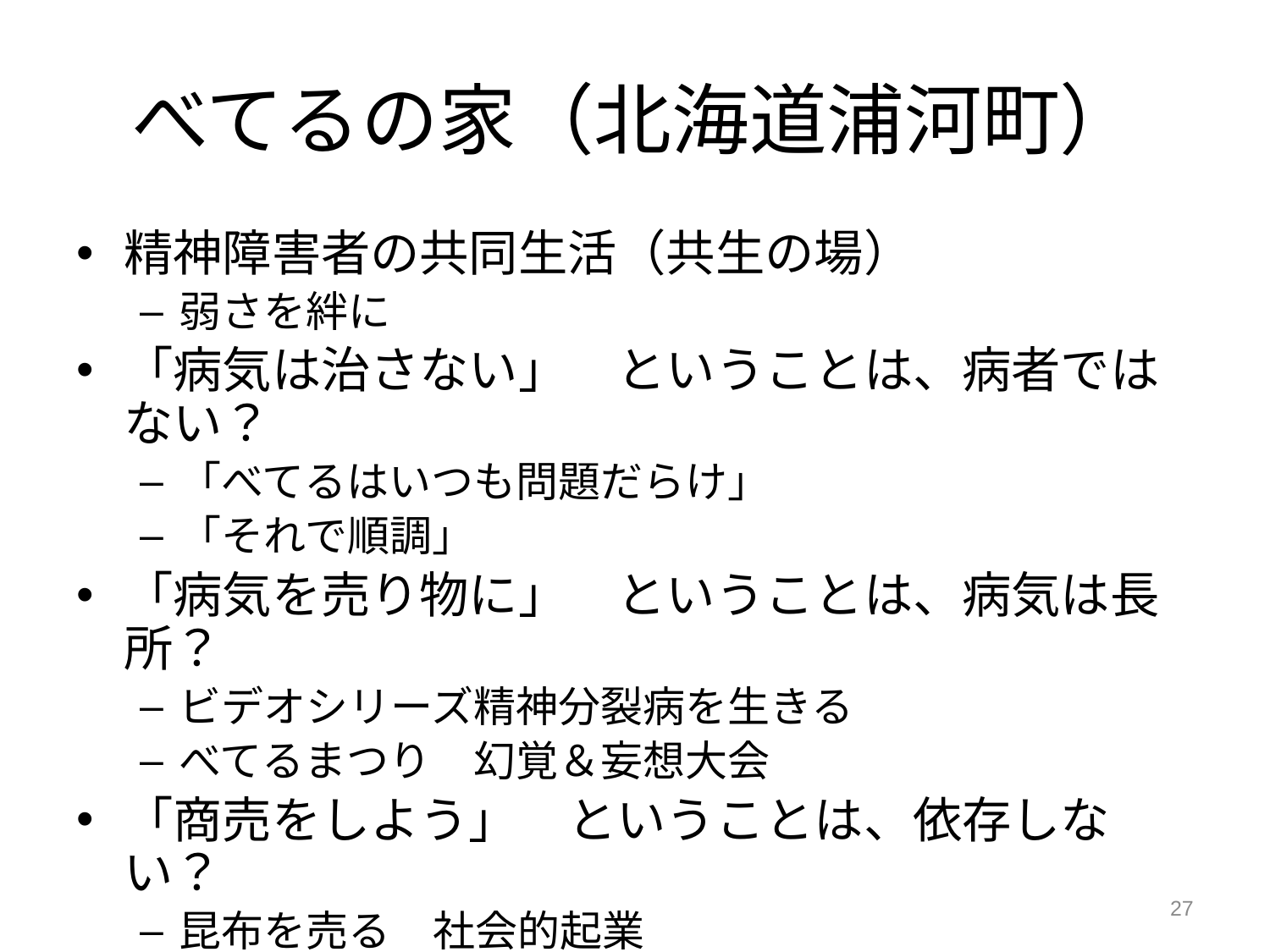

# べてるの家（北海道浦河町）
精神障害者の共同生活（共生の場）
弱さを絆に
「病気は治さない」　ということは、病者ではない？
「べてるはいつも問題だらけ」
「それで順調」
「病気を売り物に」　ということは、病気は長所？
ビデオシリーズ精神分裂病を生きる
べてるまつり　幻覚＆妄想大会
「商売をしよう」　ということは、依存しない？
昆布を売る　社会的起業
27